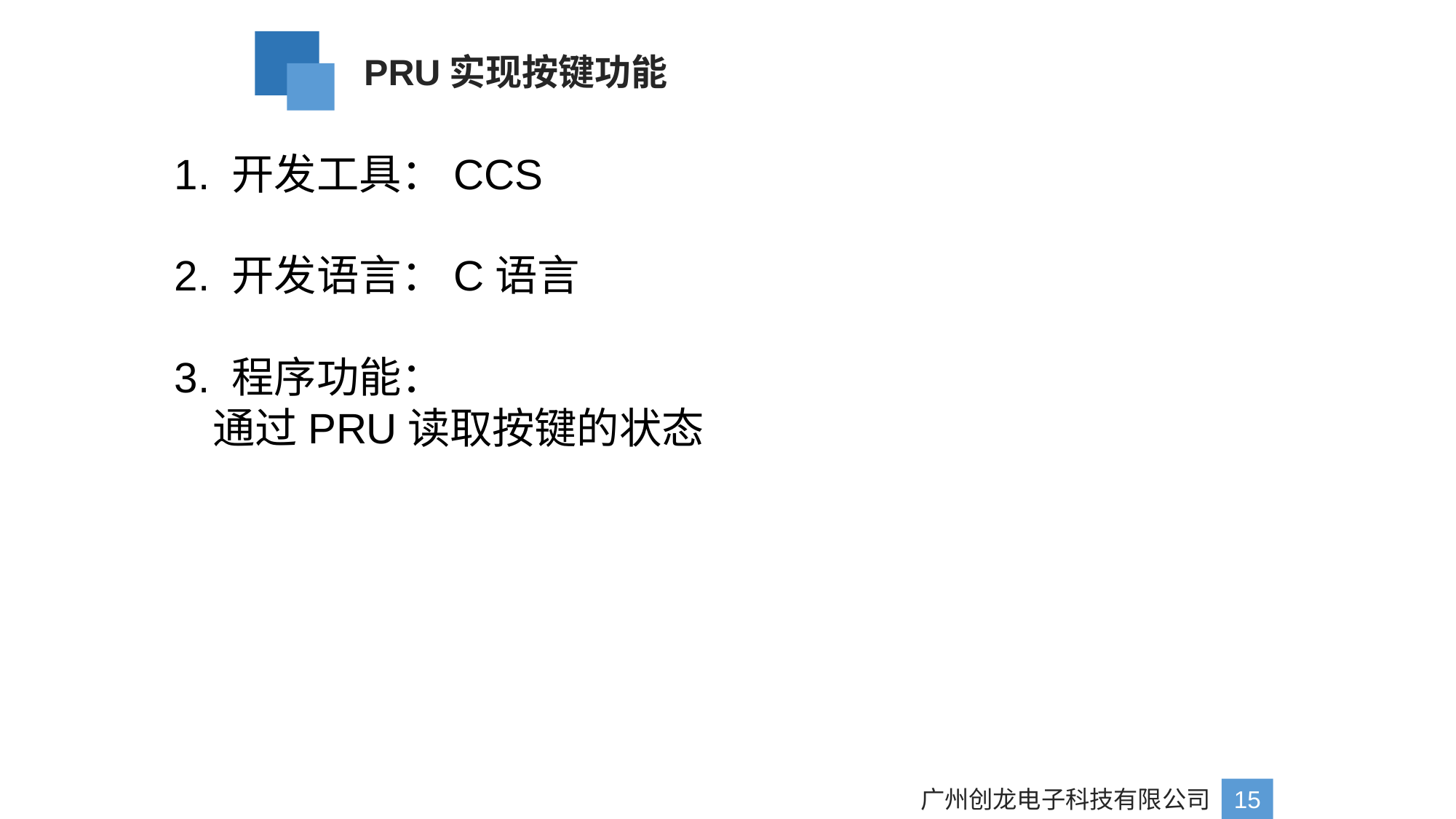

PRU实现按键功能
1. 开发工具：CCS

2. 开发语言：C语言

3. 程序功能：
   通过PRU读取按键的状态
广州创龙电子科技有限公司
15